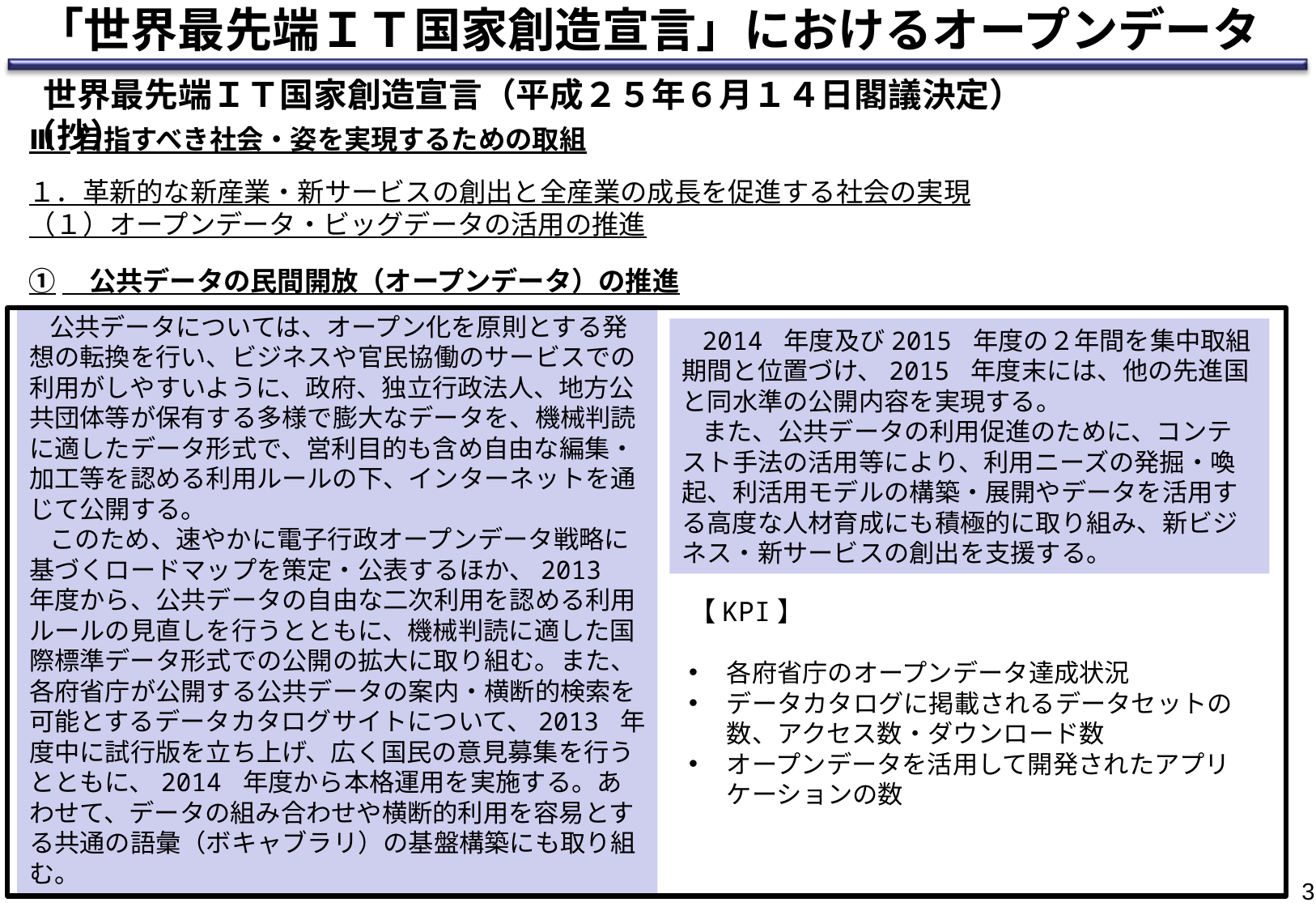

「世界最先端ＩＴ国家創造宣言」におけるオープンデータ

世界最先端ＩＴ国家創造宣言（平成２５年６月１４日閣議決定） （抄）
Ⅲ.目指すべき社会・姿を実現するための取組

１．革新的な新産業・新サービスの創出と全産業の成長を促進する社会の実現
（１）オープンデータ・ビッグデータの活用の推進

①　公共データの民間開放（オープンデータ）の推進

公共データについては、オープン化を原則とする発想の転換を行い、ビジネスや官民協働のサービスでの利用がしやすいように、政府、独立行政法人、地方公共団体等が保有する多様で膨大なデータを、機械判読に適したデータ形式で、営利目的も含め自由な編集・加工等を認める利用ルールの下、インターネットを通じて公開する。
このため、速やかに電子行政オープンデータ戦略に基づくロードマップを策定・公表するほか、2013 年度から、公共データの自由な二次利用を認める利用ルールの見直しを行うとともに、機械判読に適した国際標準データ形式での公開の拡大に取り組む。また、各府省庁が公開する公共データの案内・横断的検索を可能とするデータカタログサイトについて、2013 年度中に試行版を立ち上げ、広く国民の意見募集を行うとともに、2014 年度から本格運用を実施する。あわせて、データの組み合わせや横断的利用を容易とする共通の語彙（ボキャブラリ）の基盤構築にも取り組む。
2014 年度及び2015 年度の２年間を集中取組期間と位置づけ、2015 年度末には、他の先進国と同水準の公開内容を実現する。
また、公共データの利用促進のために、コンテスト手法の活用等により、利用ニーズの発掘・喚起、利活用モデルの構築・展開やデータを活用する高度な人材育成にも積極的に取り組み、新ビジネス・新サービスの創出を支援する。
【KPI】

各府省庁のオープンデータ達成状況
データカタログに掲載されるデータセットの数、アクセス数・ダウンロード数
オープンデータを活用して開発されたアプリケーションの数

3